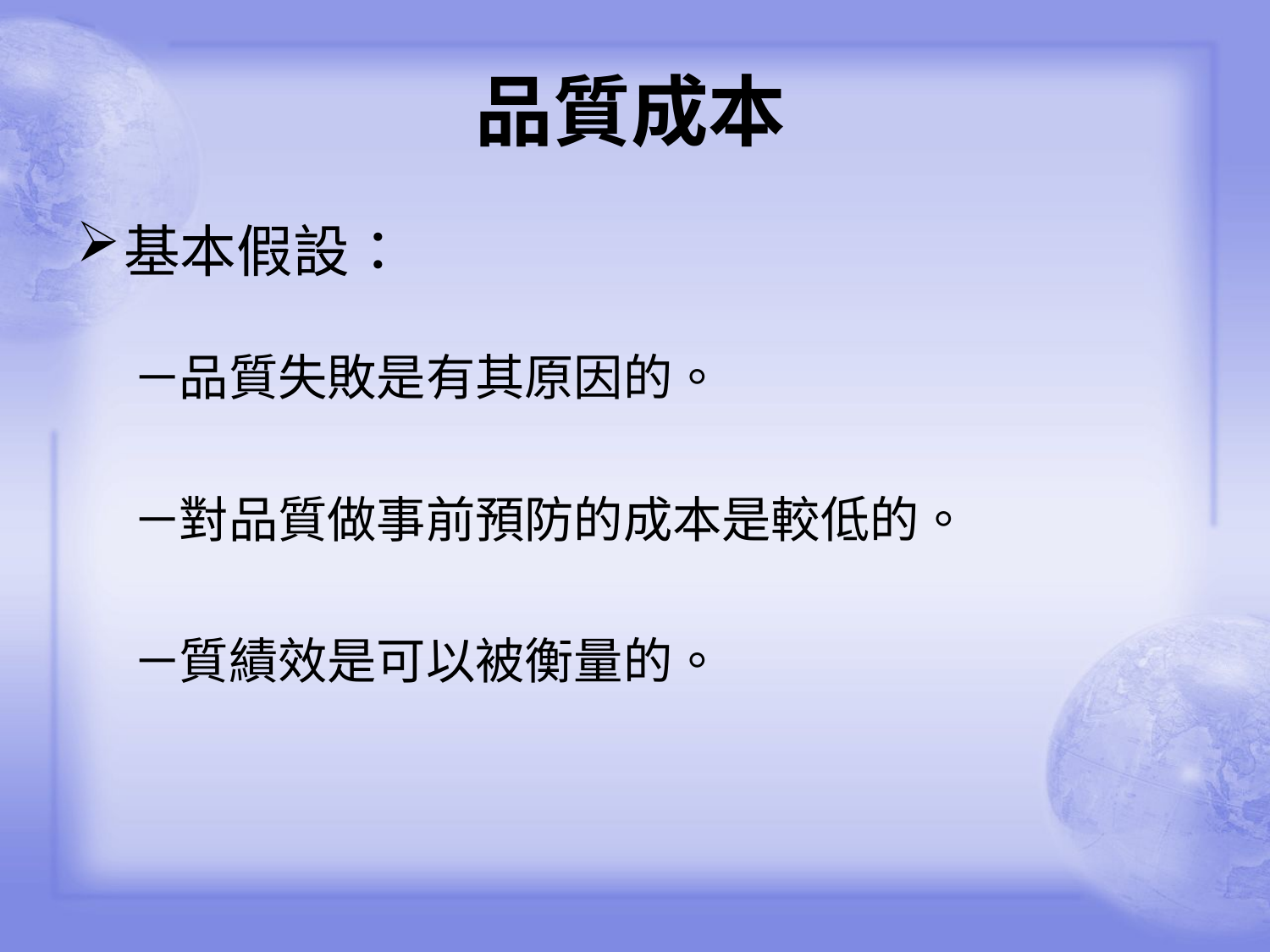

# 品質成本
基本假設：

品質失敗是有其原因的。

對品質做事前預防的成本是較低的。

質績效是可以被衡量的。